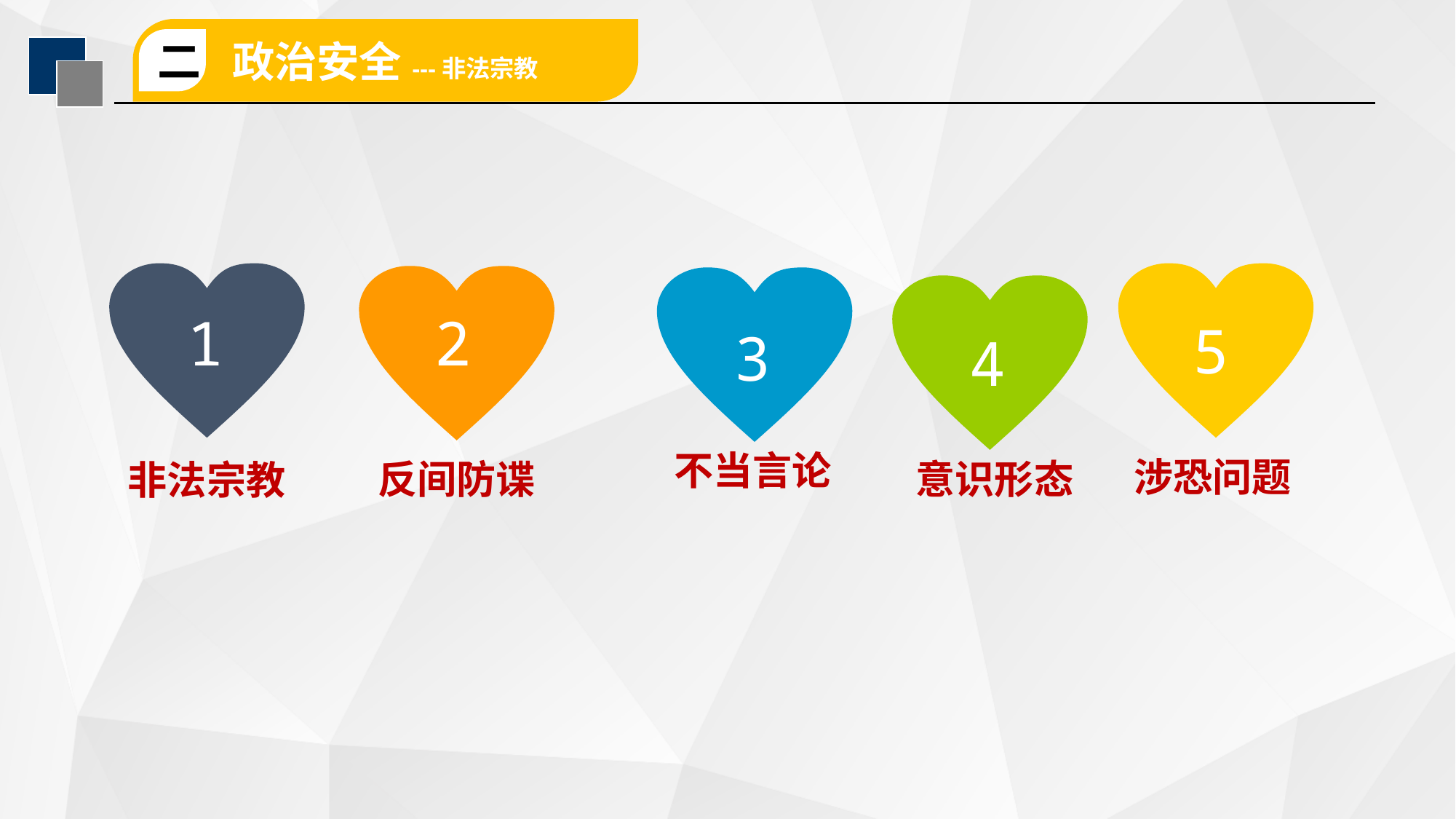

政治安全---非法宗教
二

1
2
5
3
4
不当言论
涉恐问题
反间防谍
意识形态
非法宗教